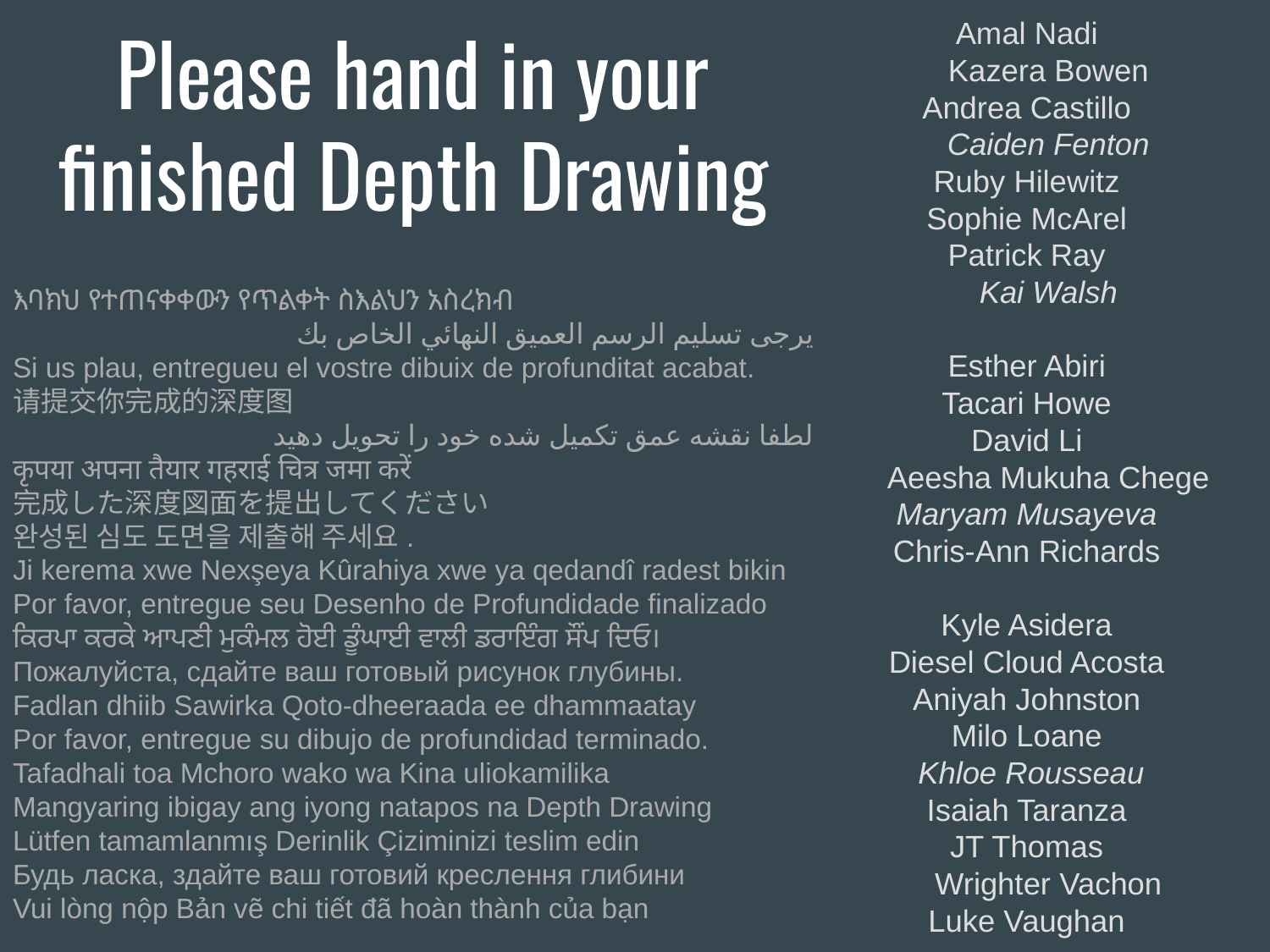

Please hand in your finished Depth Drawing
Amal Nadi
Kazera Bowen
Andrea Castillo
Caiden Fenton
Ruby Hilewitz
Sophie McArel
Patrick Ray
Kai Walsh

Esther Abiri
Tacari Howe
David Li
Aeesha Mukuha Chege
Maryam Musayeva
Chris-Ann Richards

Kyle Asidera
Diesel Cloud Acosta
Aniyah Johnston
Milo Loane
Khloe Rousseau
Isaiah Taranza
JT Thomas
Wrighter Vachon
Luke Vaughan
እባክህ የተጠናቀቀውን የጥልቀት ስእልህን አስረክብ
يرجى تسليم الرسم العميق النهائي الخاص بك
Si us plau, entregueu el vostre dibuix de profunditat acabat.
请提交你完成的深度图
لطفا نقشه عمق تکمیل شده خود را تحویل دهید
कृपया अपना तैयार गहराई चित्र जमा करें
完成した深度図面を提出してください
완성된 심도 도면을 제출해 주세요.
Ji kerema xwe Nexşeya Kûrahiya xwe ya qedandî radest bikin
Por favor, entregue seu Desenho de Profundidade finalizado
ਕਿਰਪਾ ਕਰਕੇ ਆਪਣੀ ਮੁਕੰਮਲ ਹੋਈ ਡੂੰਘਾਈ ਵਾਲੀ ਡਰਾਇੰਗ ਸੌਂਪ ਦਿਓ।
Пожалуйста, сдайте ваш готовый рисунок глубины.
Fadlan dhiib Sawirka Qoto-dheeraada ee dhammaatay
Por favor, entregue su dibujo de profundidad terminado.
Tafadhali toa Mchoro wako wa Kina uliokamilika
Mangyaring ibigay ang iyong natapos na Depth Drawing
Lütfen tamamlanmış Derinlik Çiziminizi teslim edin
Будь ласка, здайте ваш готовий креслення глибини
Vui lòng nộp Bản vẽ chi tiết đã hoàn thành của bạn